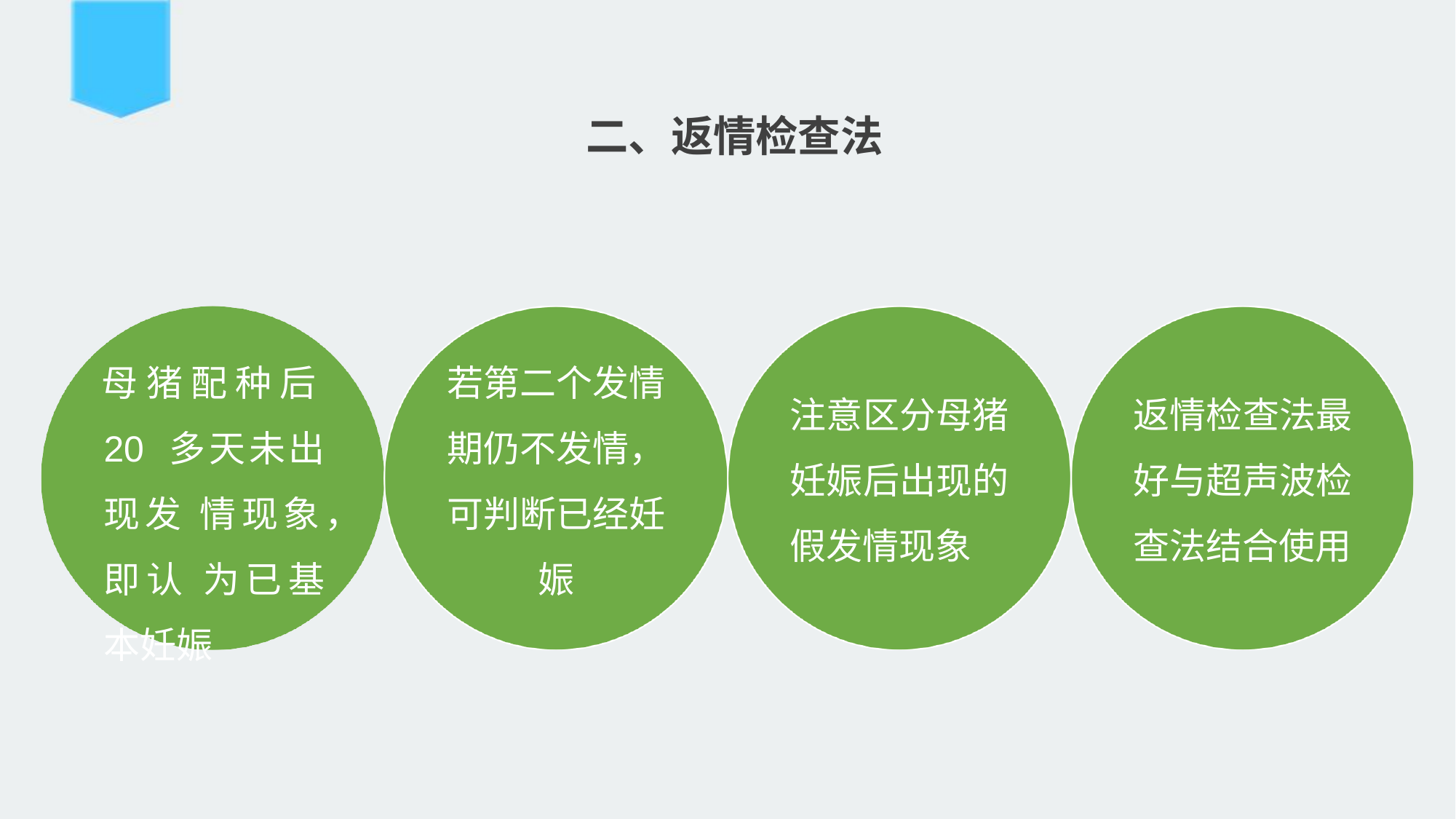

# 二、返情检查法

母猪配种后20 多天未出现发 情现象，即认 为已基本妊娠
若第二个发情 期仍不发情， 可判断已经妊 娠
注意区分母猪 妊娠后出现的 假发情现象
返情检查法最 好与超声波检 查法结合使用